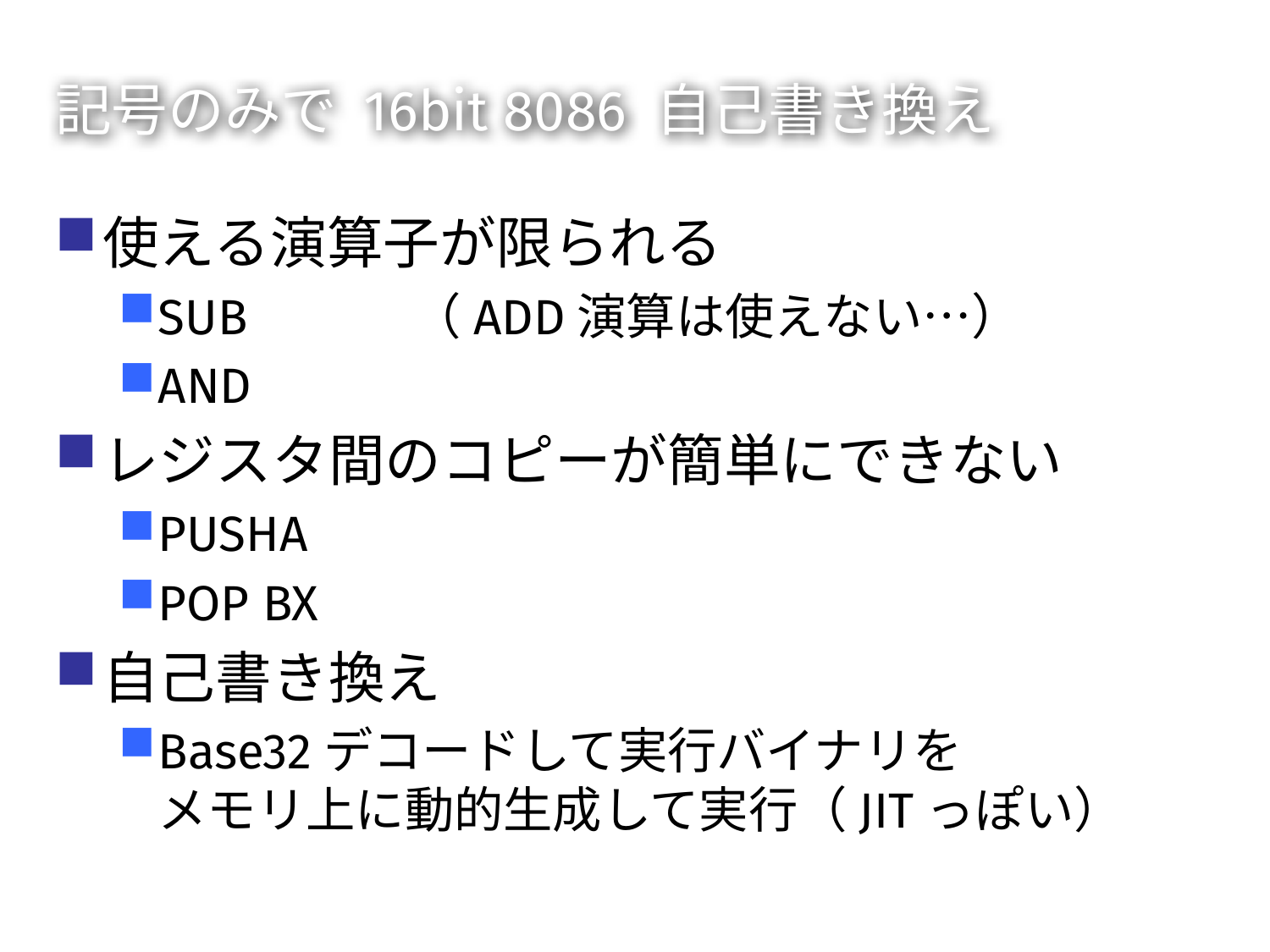

記号のみで 16bit 8086 自己書き換え
使える演算子が限られる
SUB		（ADD演算は使えない…）
AND
レジスタ間のコピーが簡単にできない
PUSHA
POP BX
自己書き換え
Base32デコードして実行バイナリを
メモリ上に動的生成して実行（JITっぽい）